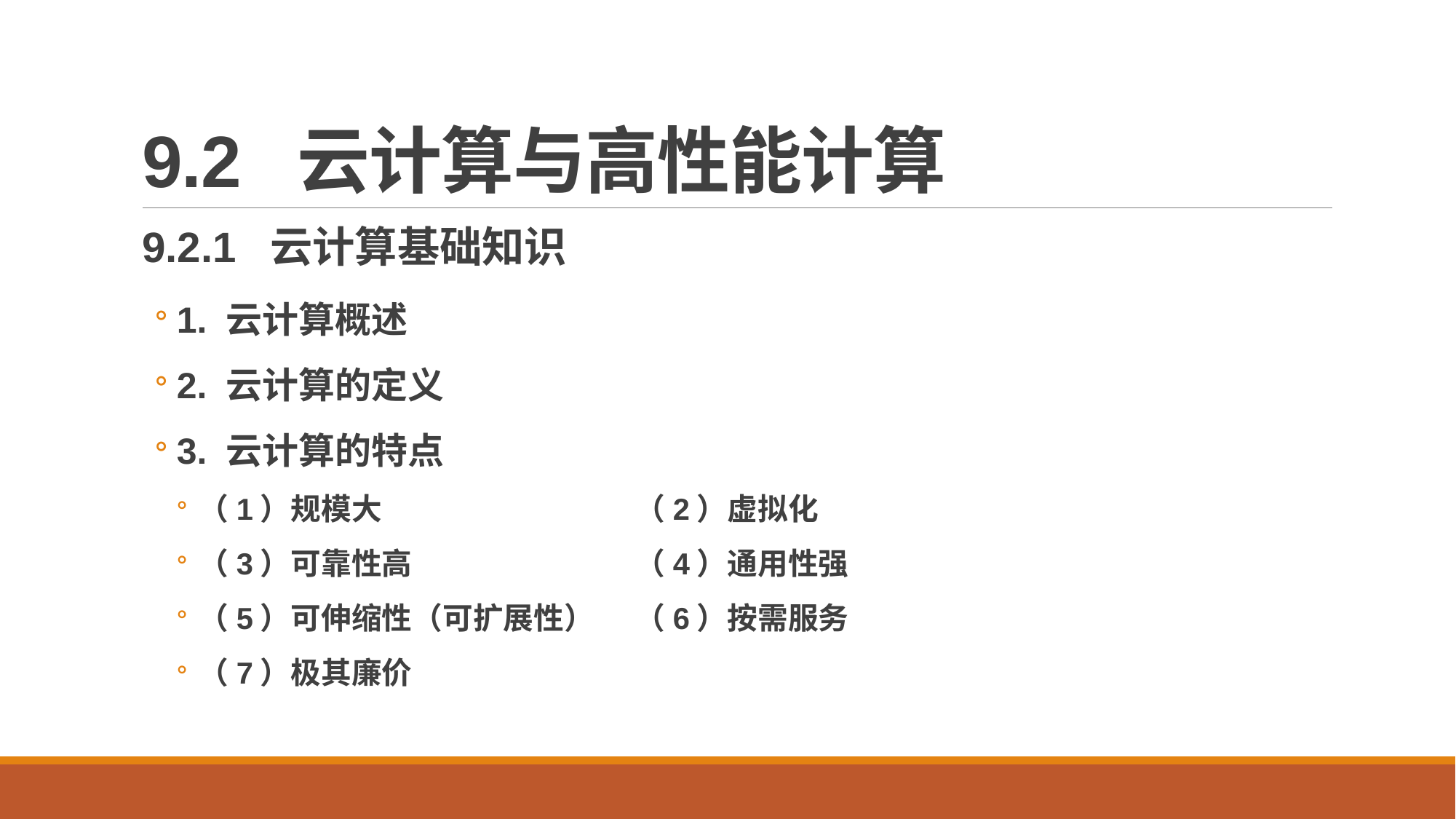

# 9.2  云计算与高性能计算
9.2.1  云计算基础知识
1. 云计算概述
2. 云计算的定义
3. 云计算的特点
（1）规模大			（2）虚拟化
（3）可靠性高		 	（4）通用性强
（5）可伸缩性（可扩展性）	（6）按需服务
（7）极其廉价